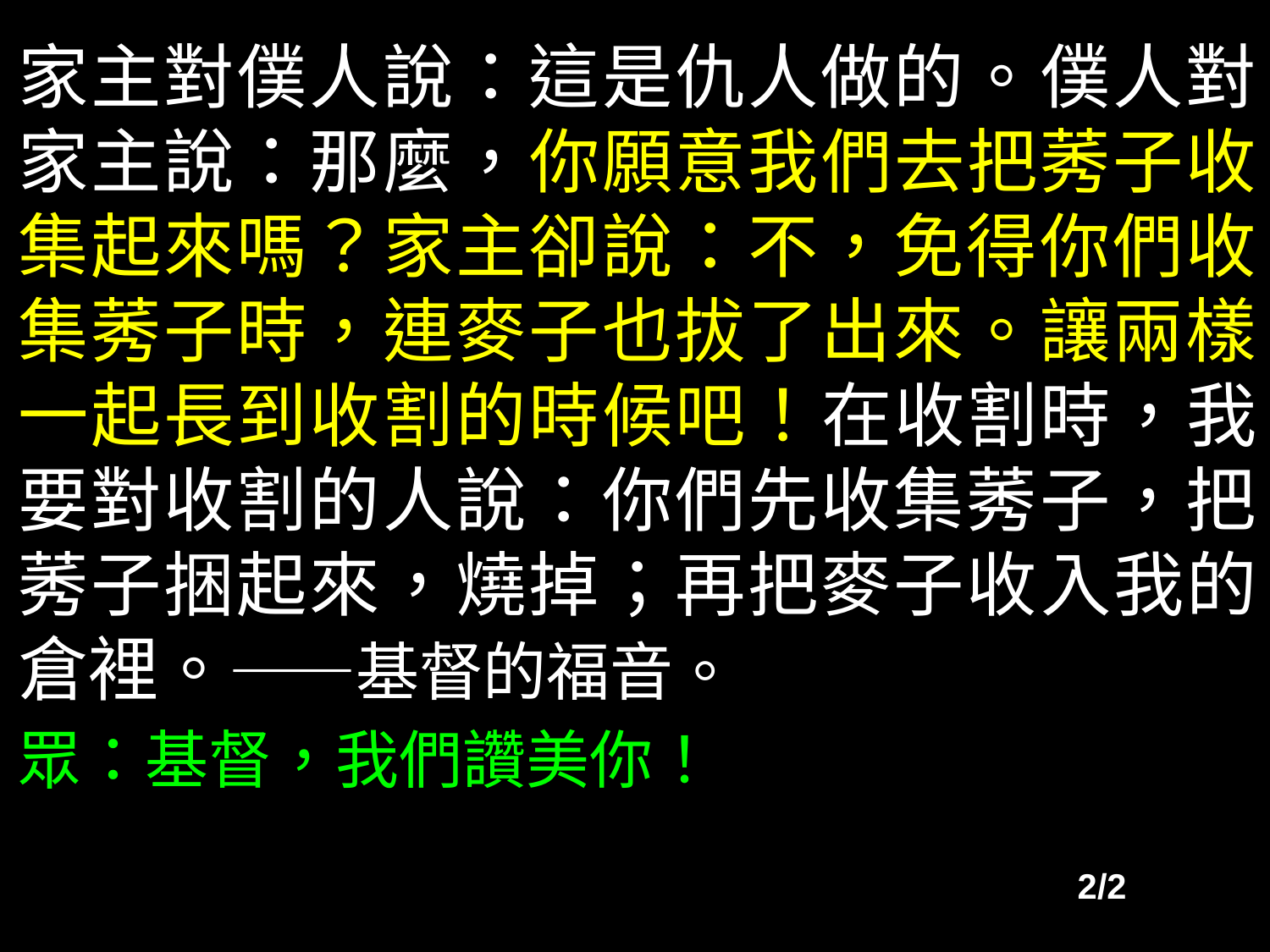

家主對僕人說：這是仇人做的。僕人對家主說：那麼，你願意我們去把莠子收集起來嗎？家主卻說：不，免得你們收集莠子時，連麥子也拔了出來。讓兩樣一起長到收割的時候吧！在收割時，我要對收割的人說：你們先收集莠子，把莠子捆起來，燒掉；再把麥子收入我的倉裡。——基督的福音。
眾：基督，我們讚美你！

2/2